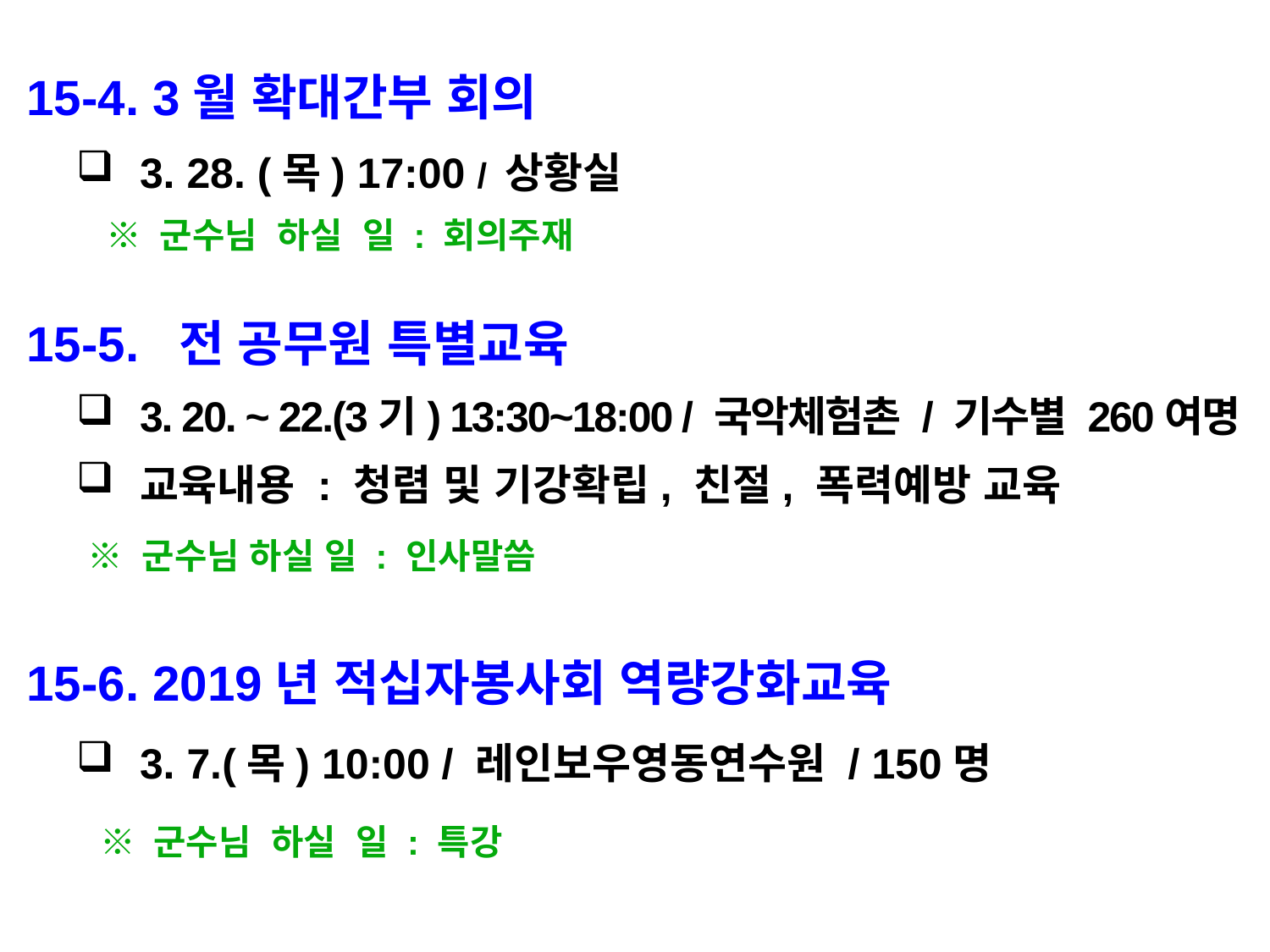

15-4. 3월 확대간부 회의
3. 28. (목) 17:00 / 상황실
   ※ 군수님  하실  일 : 회의주재
 15-5.  전 공무원 특별교육
3. 20. ~ 22.(3기) 13:30~18:00 / 국악체험촌 / 기수별 260여명
교육내용 : 청렴 및 기강확립, 친절, 폭력예방 교육
 ※ 군수님 하실 일 : 인사말씀
 15-6. 2019년 적십자봉사회 역량강화교육
3. 7.(목) 10:00 / 레인보우영동연수원 / 150명
  ※ 군수님  하실  일 : 특강